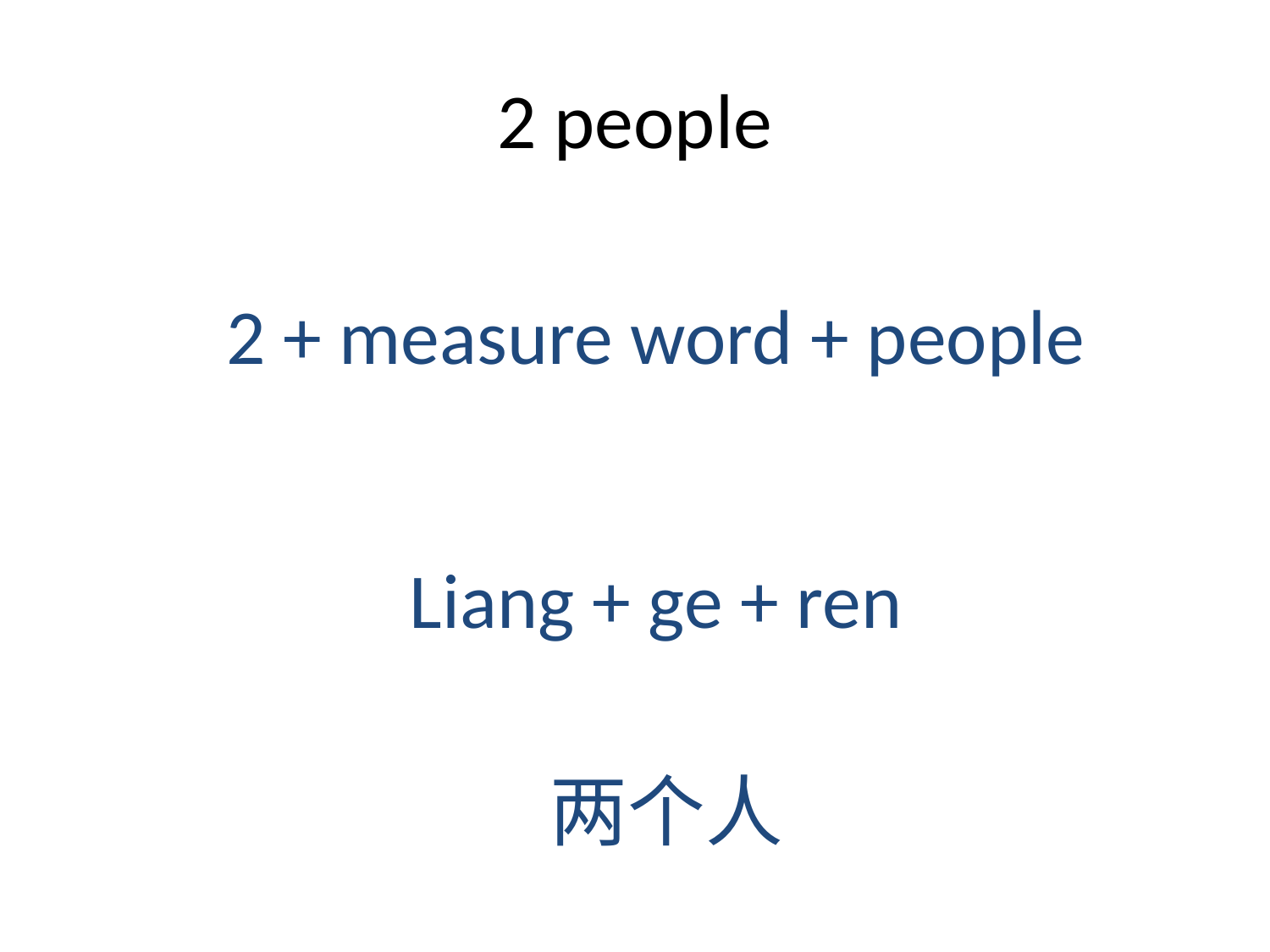

# 2 people
2 + measure word + people
Liang + ge + ren
两个人